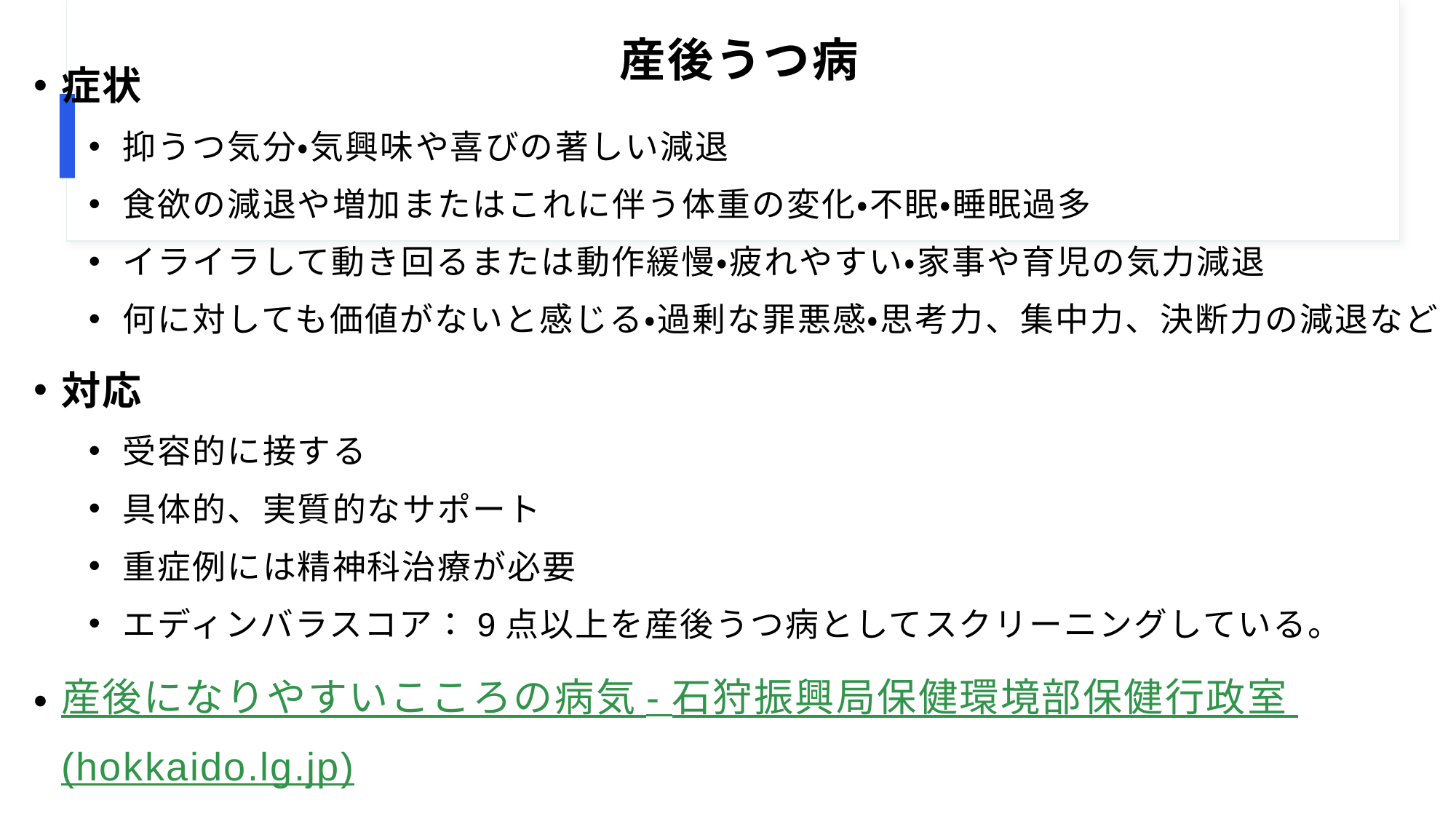

# 産後うつ病
症状
抑うつ気分・気興味や喜びの著しい減退
食欲の減退や増加またはこれに伴う体重の変化・不眠・睡眠過多
イライラして動き回るまたは動作緩慢・疲れやすい・家事や育児の気力減退
何に対しても価値がないと感じる・過剰な罪悪感・思考力、集中力、決断力の減退など
対応
受容的に接する
具体的、実質的なサポート
重症例には精神科治療が必要
エディンバラスコア：9点以上を産後うつ病としてスクリーニングしている。
産後になりやすいこころの病気 - 石狩振興局保健環境部保健行政室 (hokkaido.lg.jp)